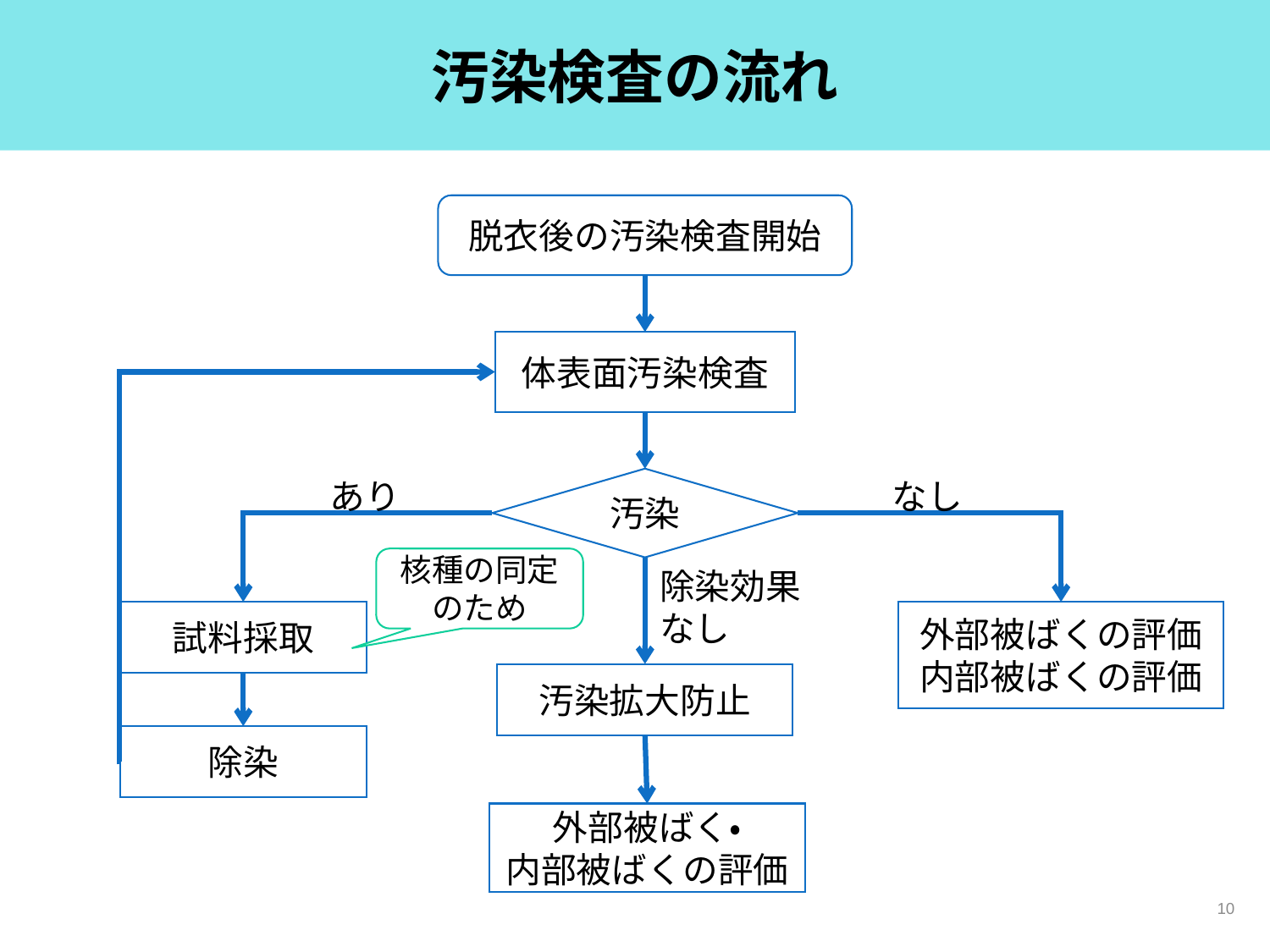

# 汚染検査の流れ
脱衣後の汚染検査開始
体表面汚染検査
あり
汚染
なし
核種の同定のため
除染効果なし
試料採取
外部被ばくの評価
内部被ばくの評価
汚染拡大防止
除染
外部被ばく・
内部被ばくの評価
10